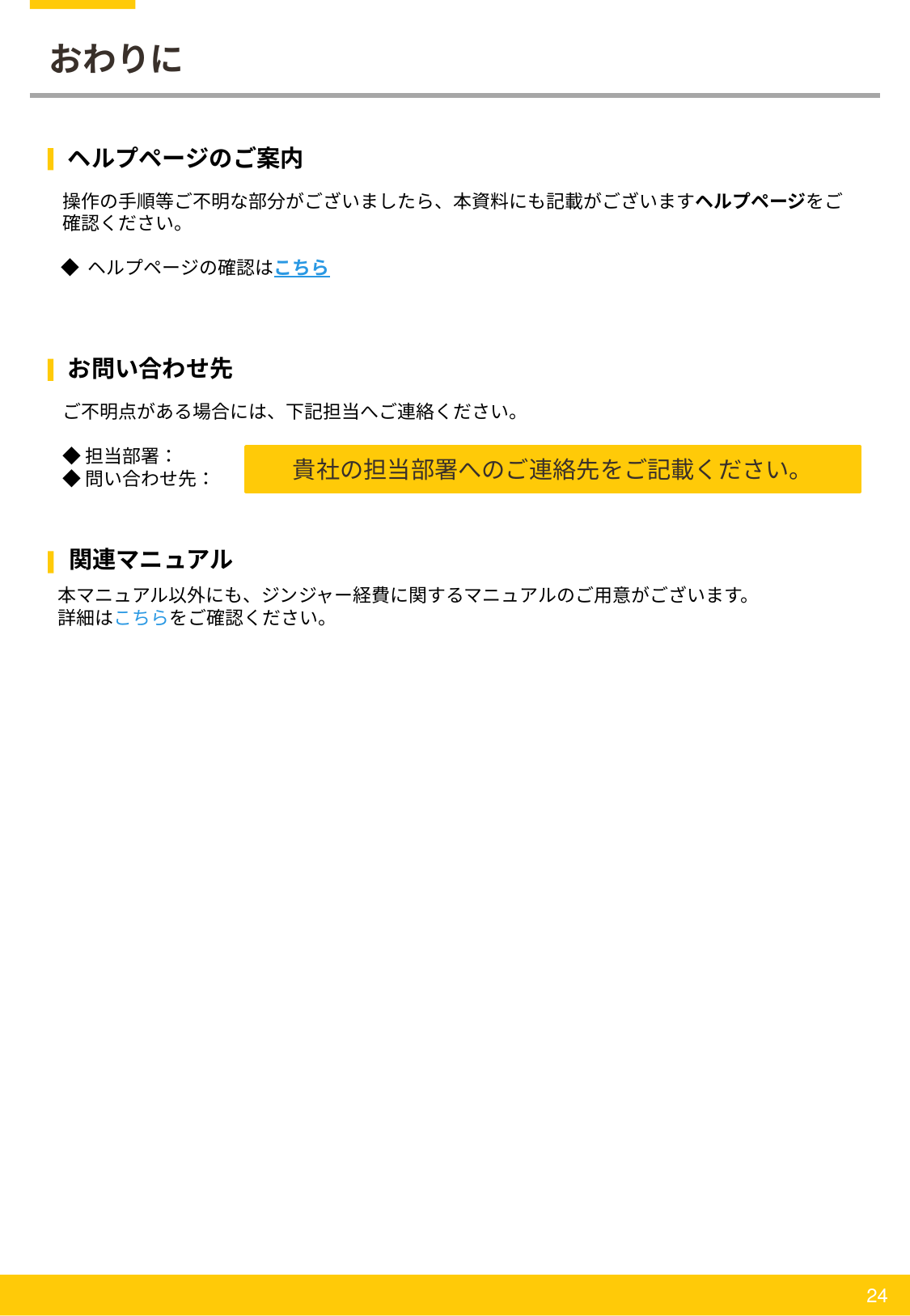

# おわりに
ヘルプページのご案内

操作の手順等ご不明な部分がございましたら、本資料にも記載がございますヘルプページをご確認ください。

◆ ヘルプページの確認はこちら
お問い合わせ先

ご不明点がある場合には、下記担当へご連絡ください。

◆担当部署：
◆問い合わせ先：
貴社の担当部署へのご連絡先をご記載ください。
関連マニュアル

本マニュアル以外にも、ジンジャー経費に関するマニュアルのご用意がございます。
詳細はこちらをご確認ください。
24